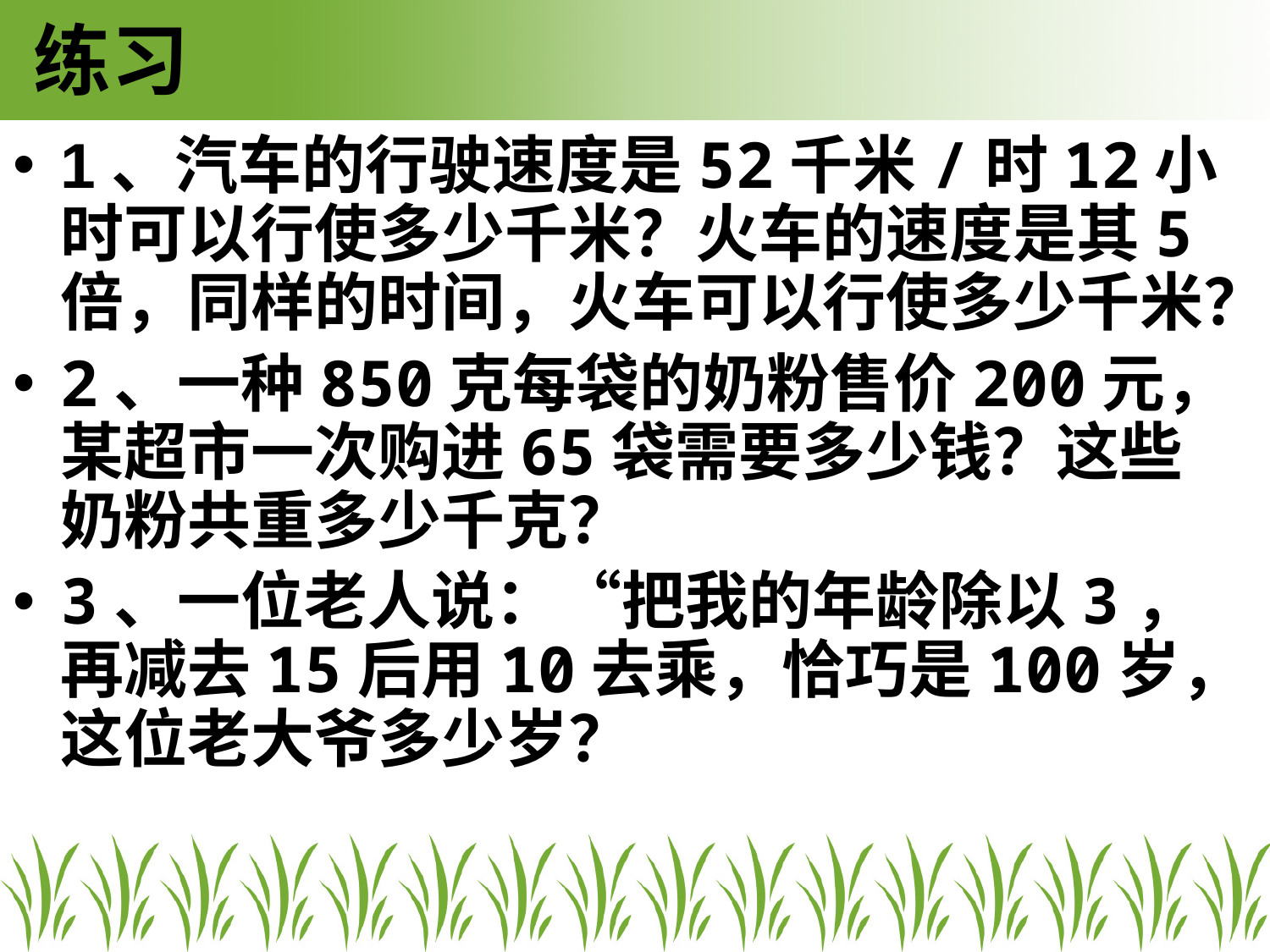

# 练习
1、汽车的行驶速度是52千米/时12小时可以行使多少千米？火车的速度是其5倍，同样的时间，火车可以行使多少千米？
2、一种850克每袋的奶粉售价200元，某超市一次购进65袋需要多少钱？这些奶粉共重多少千克？
3、一位老人说：“把我的年龄除以3，再减去15后用10去乘，恰巧是100岁，这位老大爷多少岁？